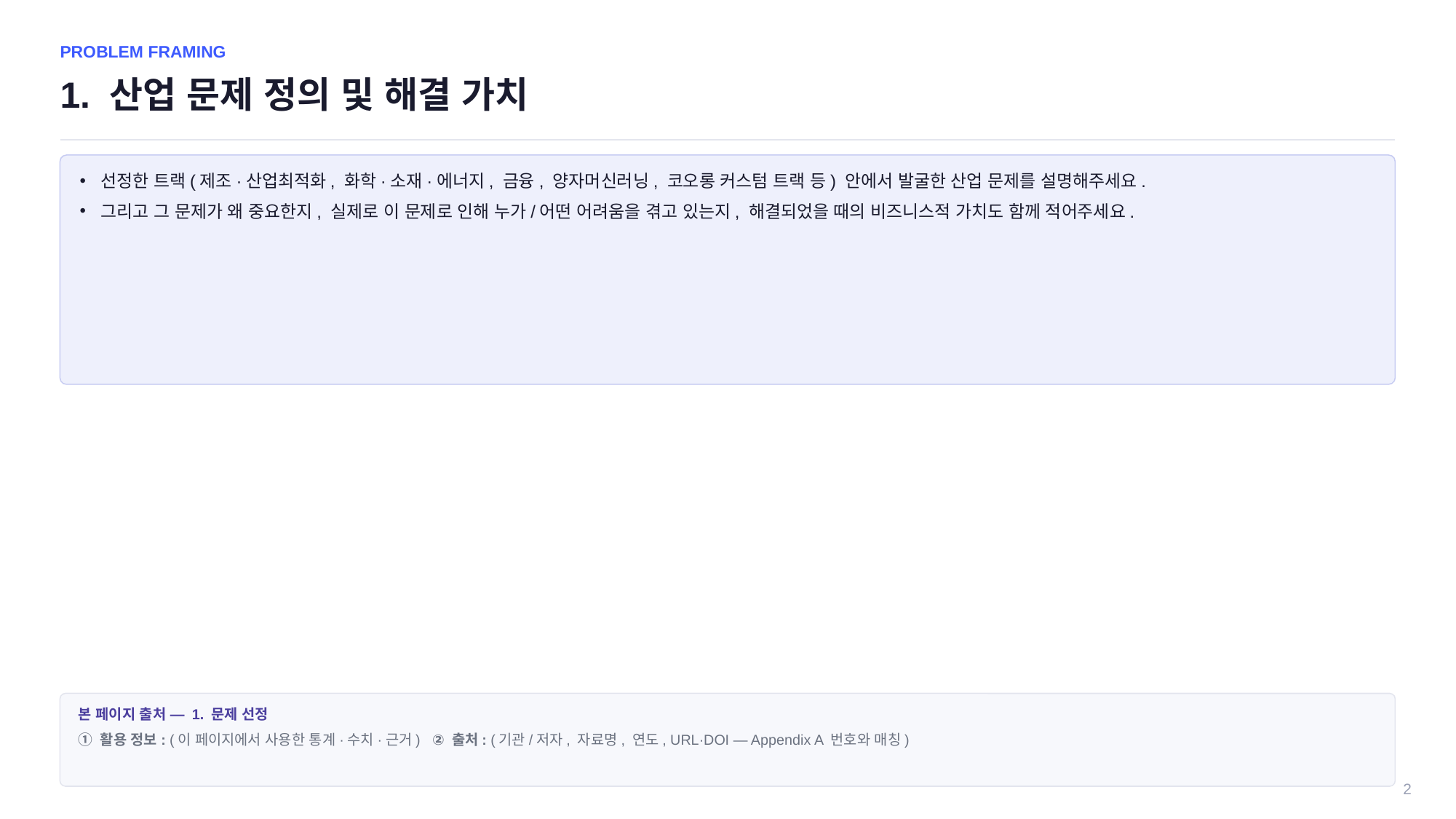

PROBLEM FRAMING
1. 산업 문제 정의 및 해결 가치

선정한 트랙(제조·산업최적화, 화학·소재·에너지, 금융, 양자머신러닝, 코오롱 커스텀 트랙 등) 안에서 발굴한 산업 문제를 설명해주세요.
그리고 그 문제가 왜 중요한지, 실제로 이 문제로 인해 누가/어떤 어려움을 겪고 있는지, 해결되었을 때의 비즈니스적 가치도 함께 적어주세요.

본 페이지 출처 — 1. 문제 선정
① 활용 정보: (이 페이지에서 사용한 통계·수치·근거)   ② 출처: (기관/저자, 자료명, 연도, URL·DOI — Appendix A 번호와 매칭)
2